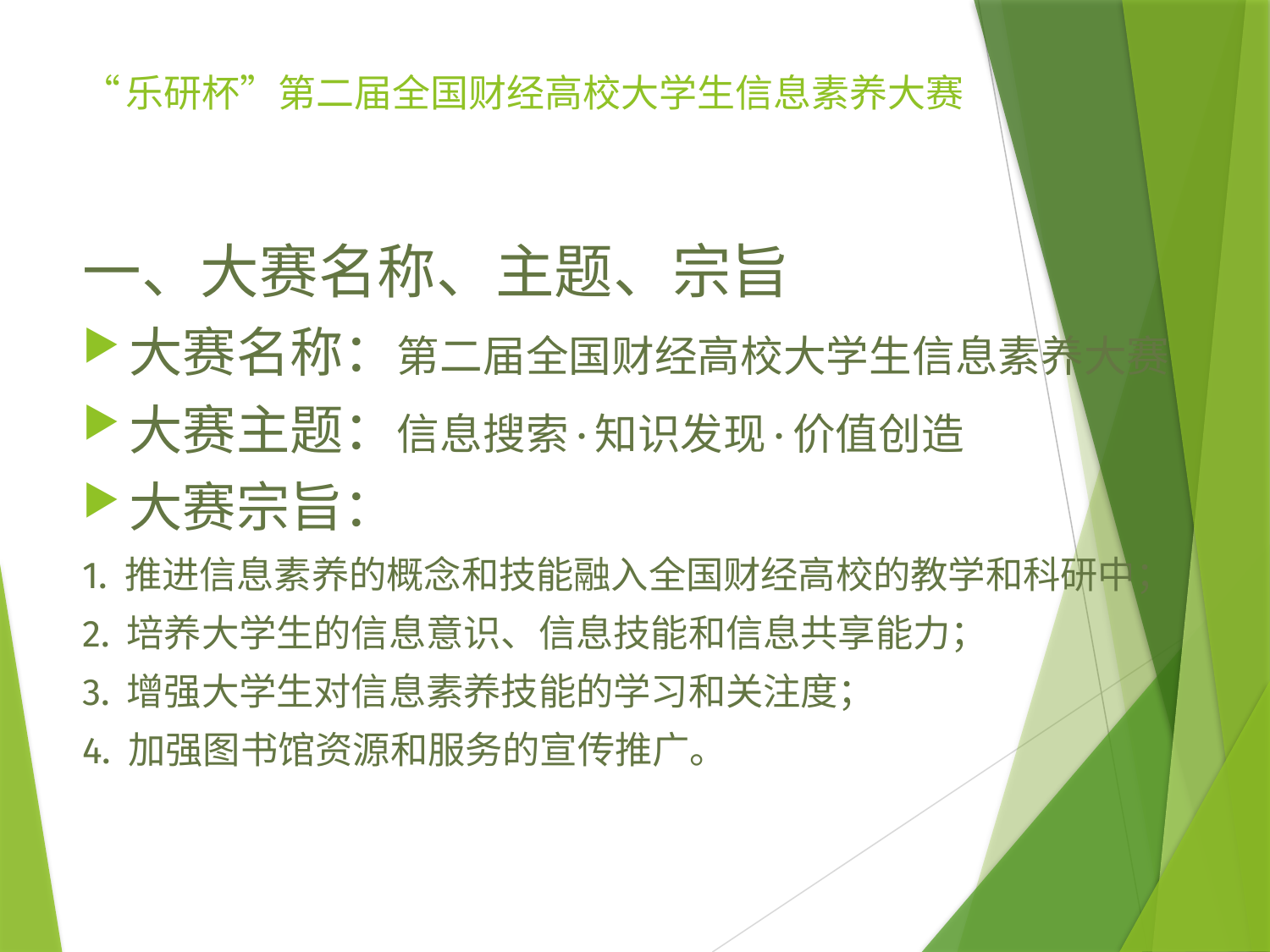

# “乐研杯”第二届全国财经高校大学生信息素养大赛
一、大赛名称、主题、宗旨
大赛名称：第二届全国财经高校大学生信息素养大赛
大赛主题：信息搜索·知识发现·价值创造
大赛宗旨：
1. 推进信息素养的概念和技能融入全国财经高校的教学和科研中；
2. 培养大学生的信息意识、信息技能和信息共享能力；
3. 增强大学生对信息素养技能的学习和关注度；
4. 加强图书馆资源和服务的宣传推广。